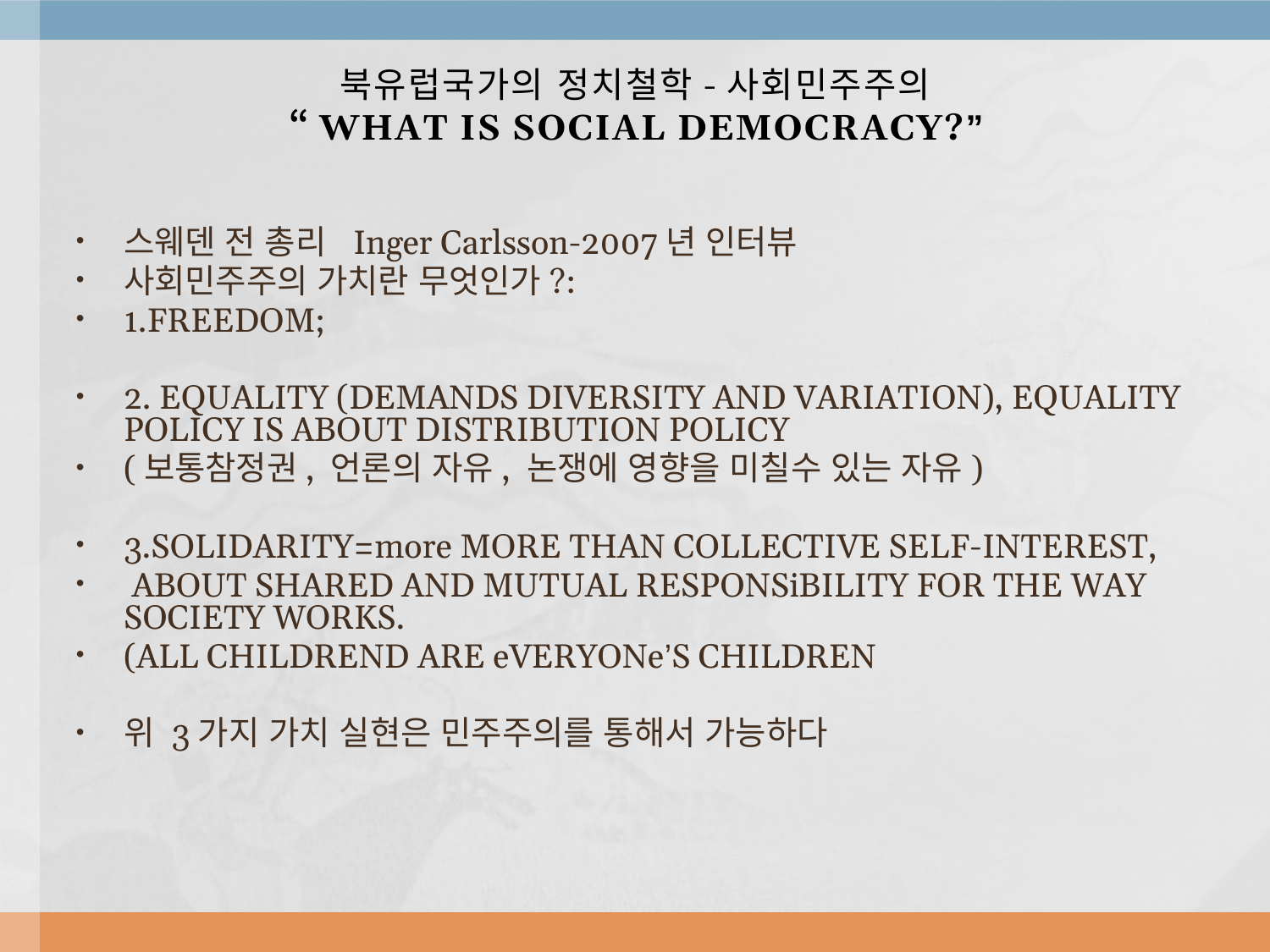

# 북유럽국가의 정치철학-사회민주주의 “WHAT IS SOCIAL DEMOCRACY?”
스웨덴 전 총리  Inger Carlsson-2007년 인터뷰
사회민주주의 가치란 무엇인가?:
1.FREEDOM;

2. EQUALITY (DEMANDS DIVERSITY AND VARIATION), EQUALITY POLICY IS ABOUT DISTRIBUTION POLICY
(보통참정권, 언론의 자유, 논쟁에 영향을 미칠수 있는 자유)

3.SOLIDARITY=more MORE THAN COLLECTIVE SELF-INTEREST,
 ABOUT SHARED AND MUTUAL RESPONSiBILITY FOR THE WAY SOCIETY WORKS.
(ALL CHILDREND ARE eVERYONe’S CHILDREN

위 3가지 가치 실현은 민주주의를 통해서 가능하다